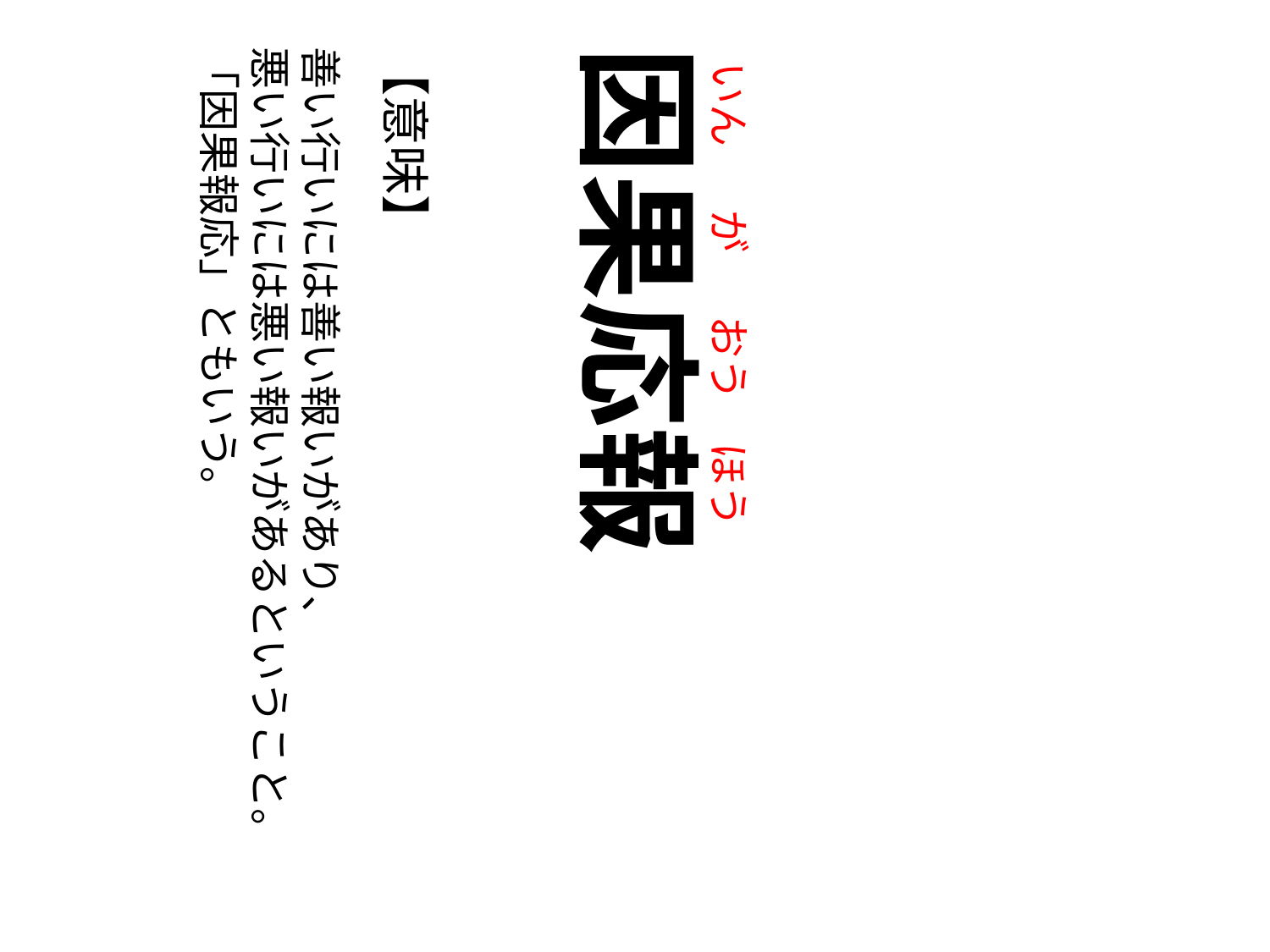

いん
が
おう
ほう
【意味】

善い行いには善い報いがあり、
悪い行いには悪い報いがあるということ。
「因果報応」ともいう。
因果応報